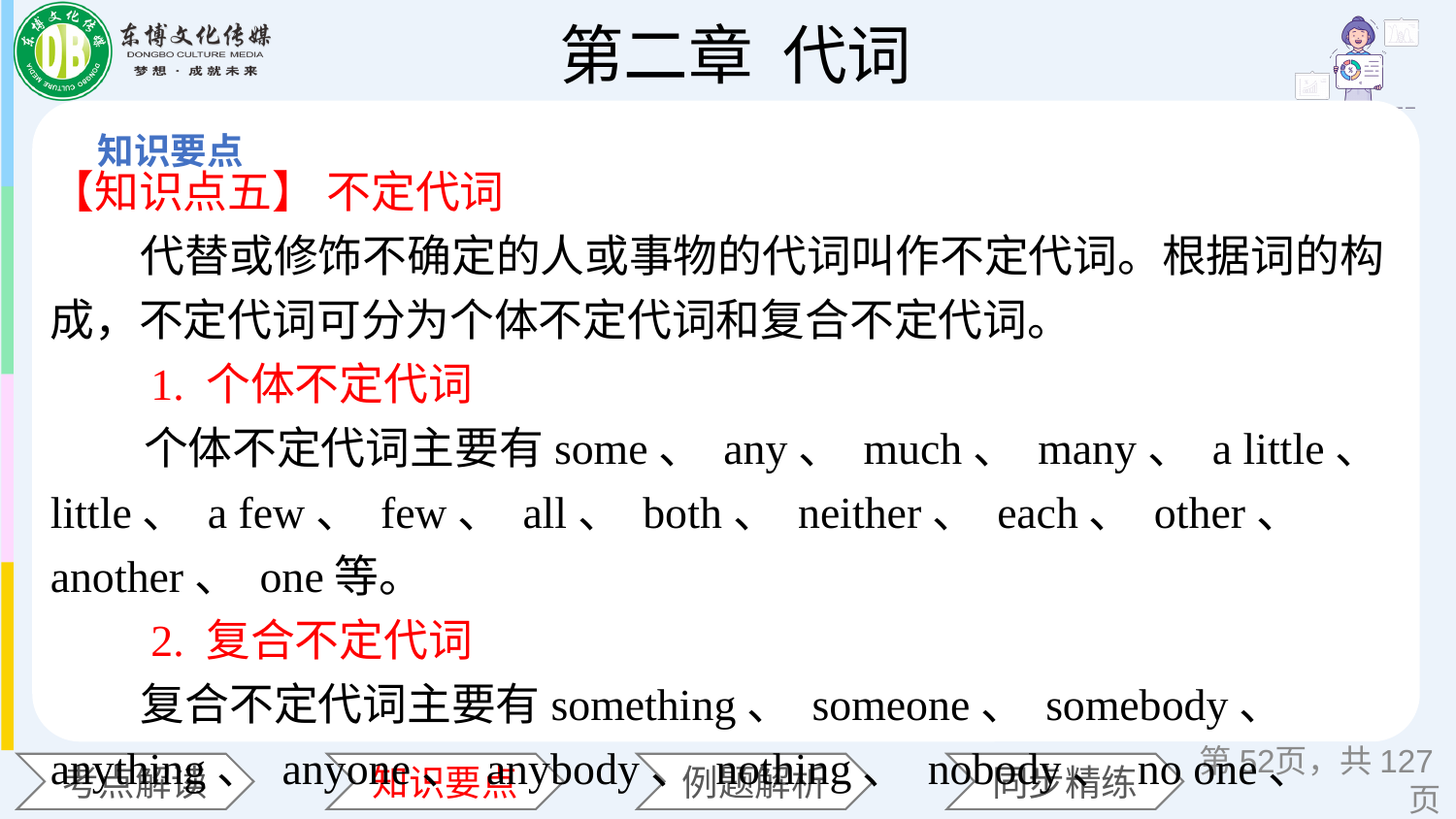

【知识点五】 不定代词
        代替或修饰不确定的人或事物的代词叫作不定代词。根据词的构成，不定代词可分为个体不定代词和复合不定代词。
         1. 个体不定代词
 个体不定代词主要有some、 any、 much、 many、 a little、 little、 a few、 few、 all、 both、 neither、 each、 other、 another、 one等。
         2. 复合不定代词
        复合不定代词主要有something、 someone、 somebody、 anything、 anyone、 anybody、 nothing、 nobody、 no one、
第52页，共127页